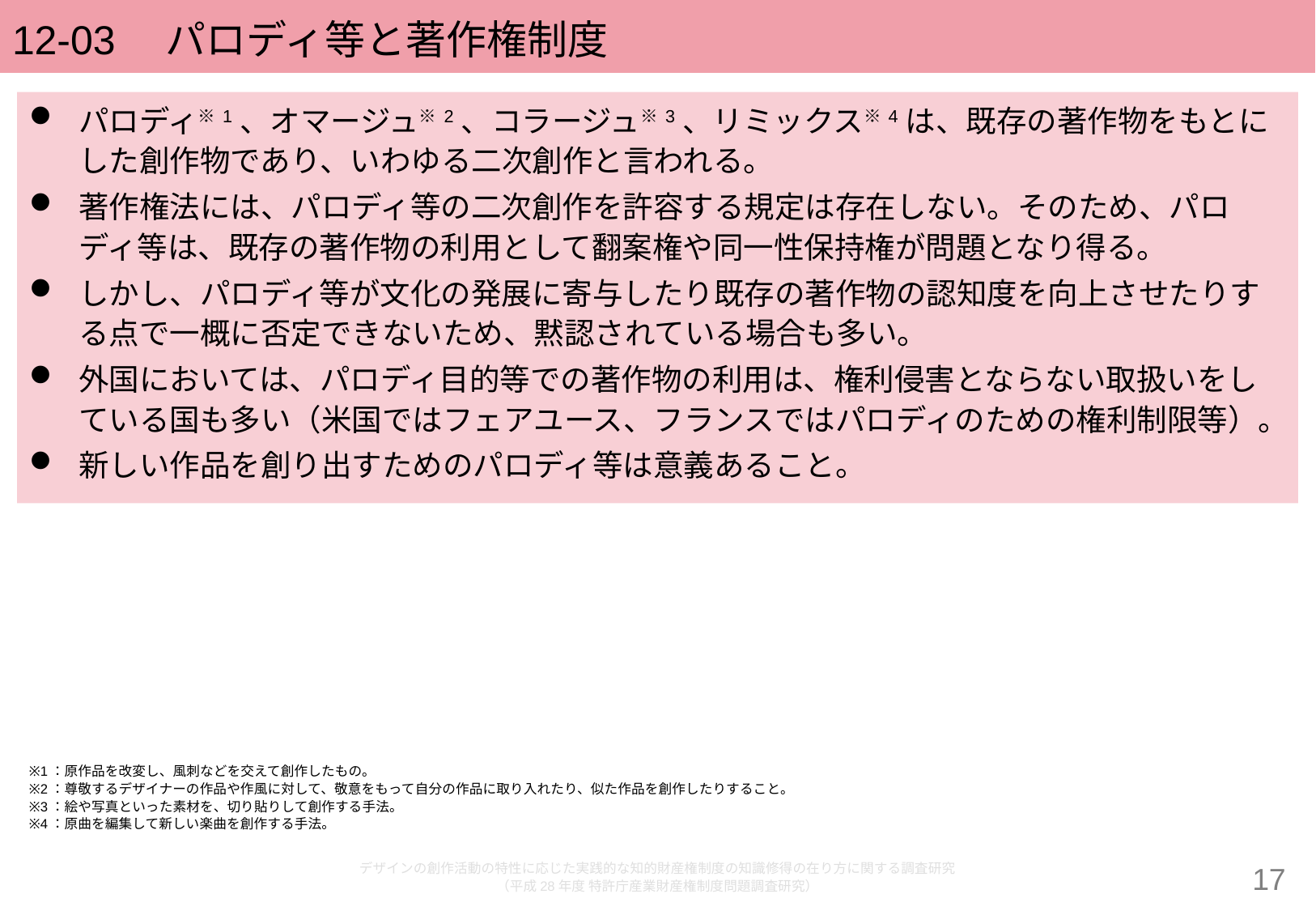

# 12-03　パロディ等と著作権制度
パロディ※1、オマージュ※2、コラージュ※3、リミックス※4は、既存の著作物をもとにした創作物であり、いわゆる二次創作と言われる。
著作権法には、パロディ等の二次創作を許容する規定は存在しない。そのため、パロディ等は、既存の著作物の利用として翻案権や同一性保持権が問題となり得る。
しかし、パロディ等が文化の発展に寄与したり既存の著作物の認知度を向上させたりする点で一概に否定できないため、黙認されている場合も多い。
外国においては、パロディ目的等での著作物の利用は、権利侵害とならない取扱いをしている国も多い（米国ではフェアユース、フランスではパロディのための権利制限等）。
新しい作品を創り出すためのパロディ等は意義あること。
※1：原作品を改変し、風刺などを交えて創作したもの。
※2：尊敬するデザイナーの作品や作風に対して、敬意をもって自分の作品に取り入れたり、似た作品を創作したりすること。
※3：絵や写真といった素材を、切り貼りして創作する手法。
※4：原曲を編集して新しい楽曲を創作する手法。
デザインの創作活動の特性に応じた実践的な知的財産権制度の知識修得の在り方に関する調査研究
（平成28年度 特許庁産業財産権制度問題調査研究）
17